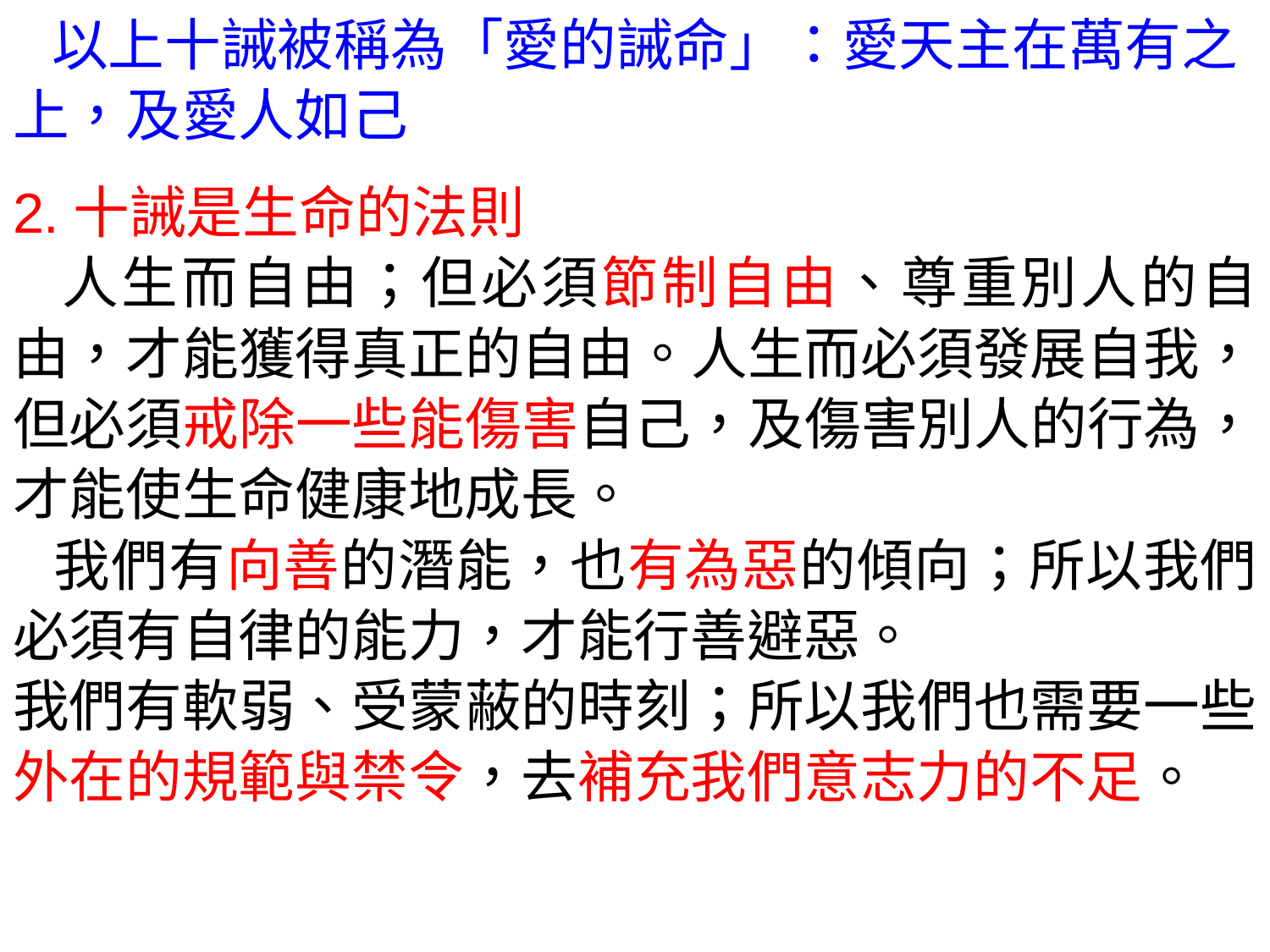

以上十誡被稱為「愛的誡命」：愛天主在萬有之上，及愛人如己
2.十誡是生命的法則
  人生而自由；但必須節制自由、尊重別人的自由，才能獲得真正的自由。人生而必須發展自我，但必須戒除一些能傷害自己，及傷害別人的行為，才能使生命健康地成長。
  我們有向善的潛能，也有為惡的傾向；所以我們必須有自律的能力，才能行善避惡。
我們有軟弱、受蒙蔽的時刻；所以我們也需要一些外在的規範與禁令，去補充我們意志力的不足。